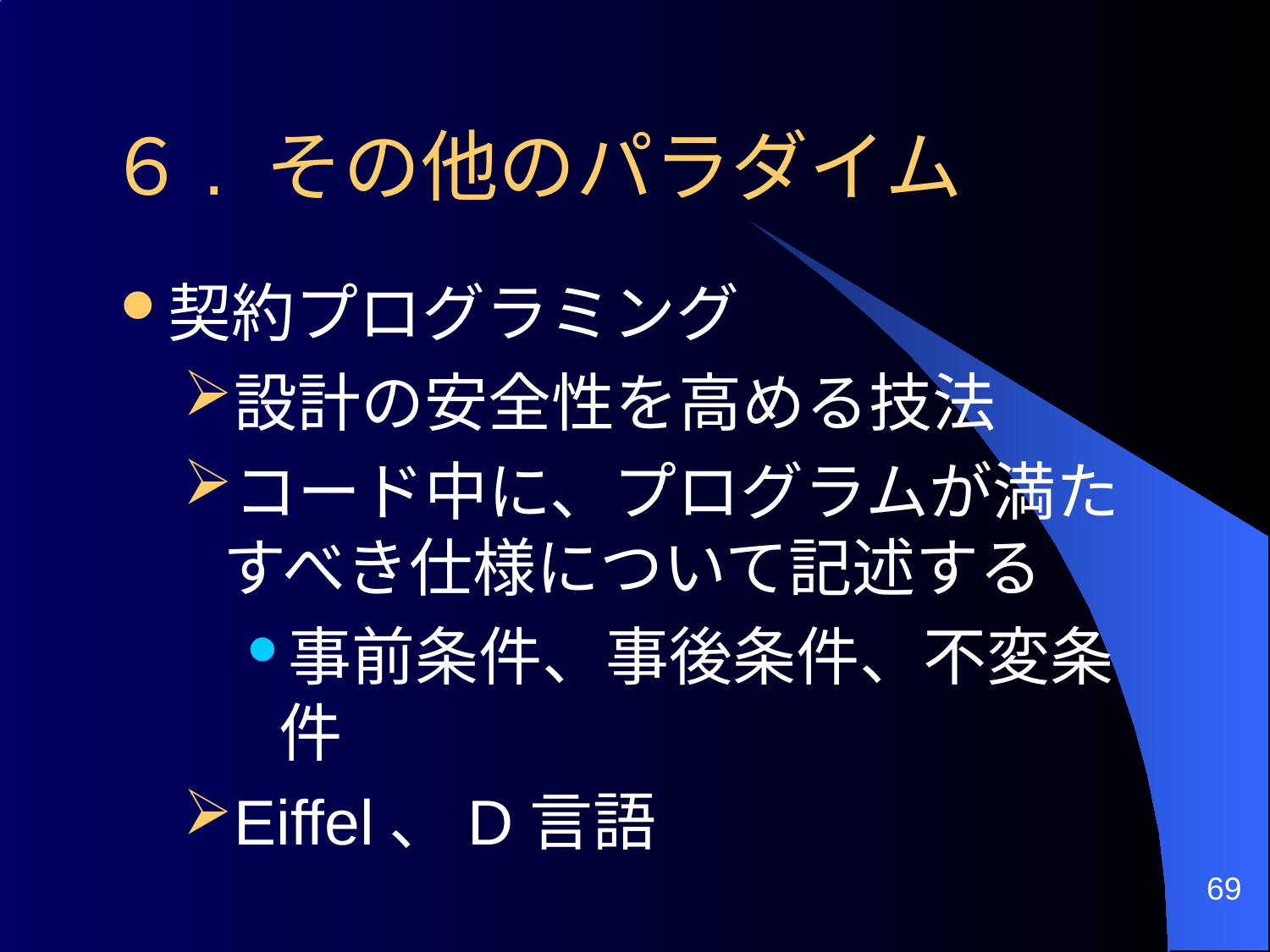

# ６. その他のパラダイム
契約プログラミング
設計の安全性を高める技法
コード中に、プログラムが満たすべき仕様について記述する
事前条件、事後条件、不変条件
Eiffel、D言語
69